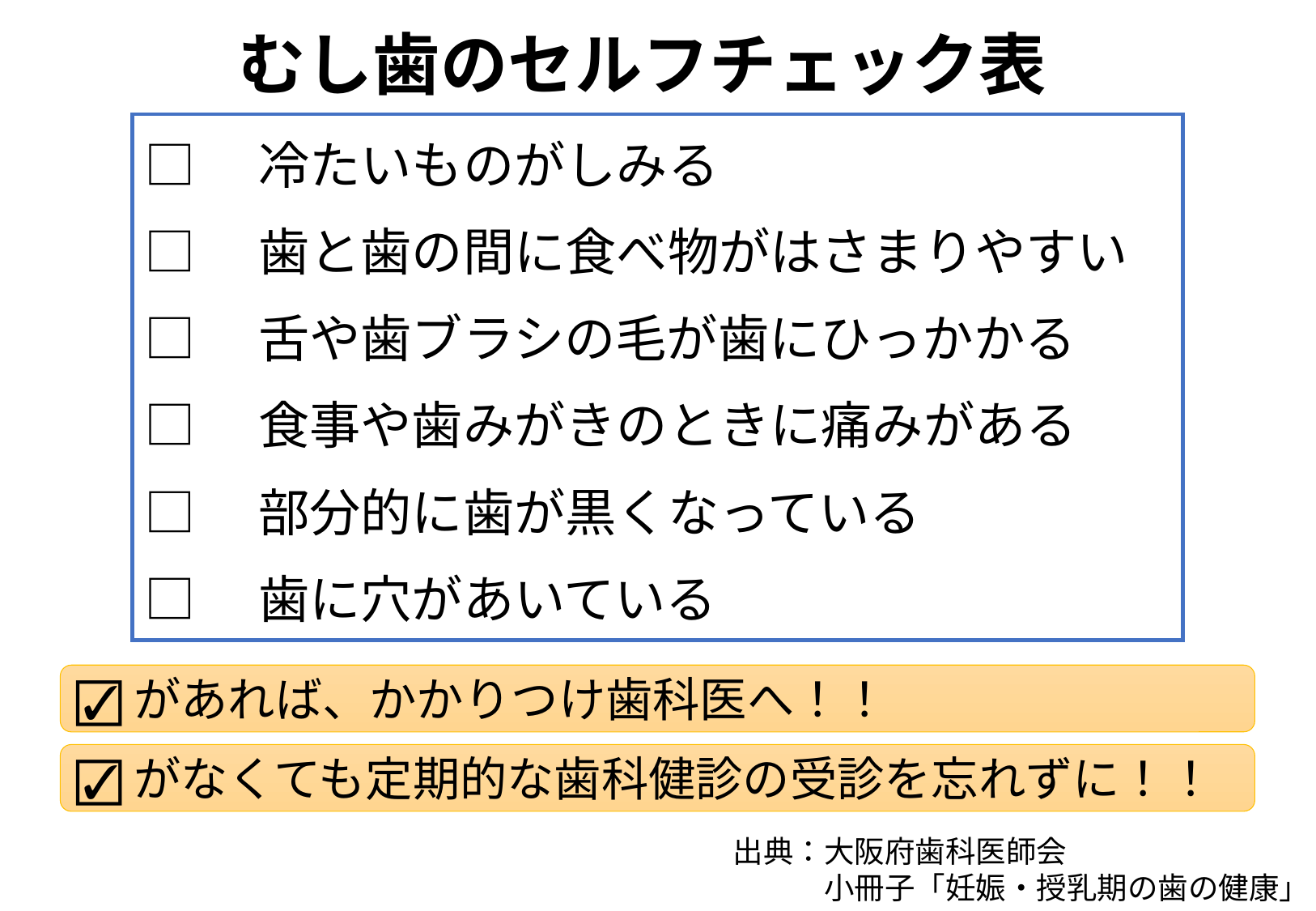

むし歯のセルフチェック表
□　冷たいものがしみる
□　歯と歯の間に食べ物がはさまりやすい
□　舌や歯ブラシの毛が歯にひっかかる
□　食事や歯みがきのときに痛みがある
□　部分的に歯が黒くなっている
□　歯に穴があいている
☑があれば、かかりつけ歯科医へ！！
☑がなくても定期的な歯科健診の受診を忘れずに！！
出典：大阪府歯科医師会
　　　小冊子「妊娠・授乳期の歯の健康」